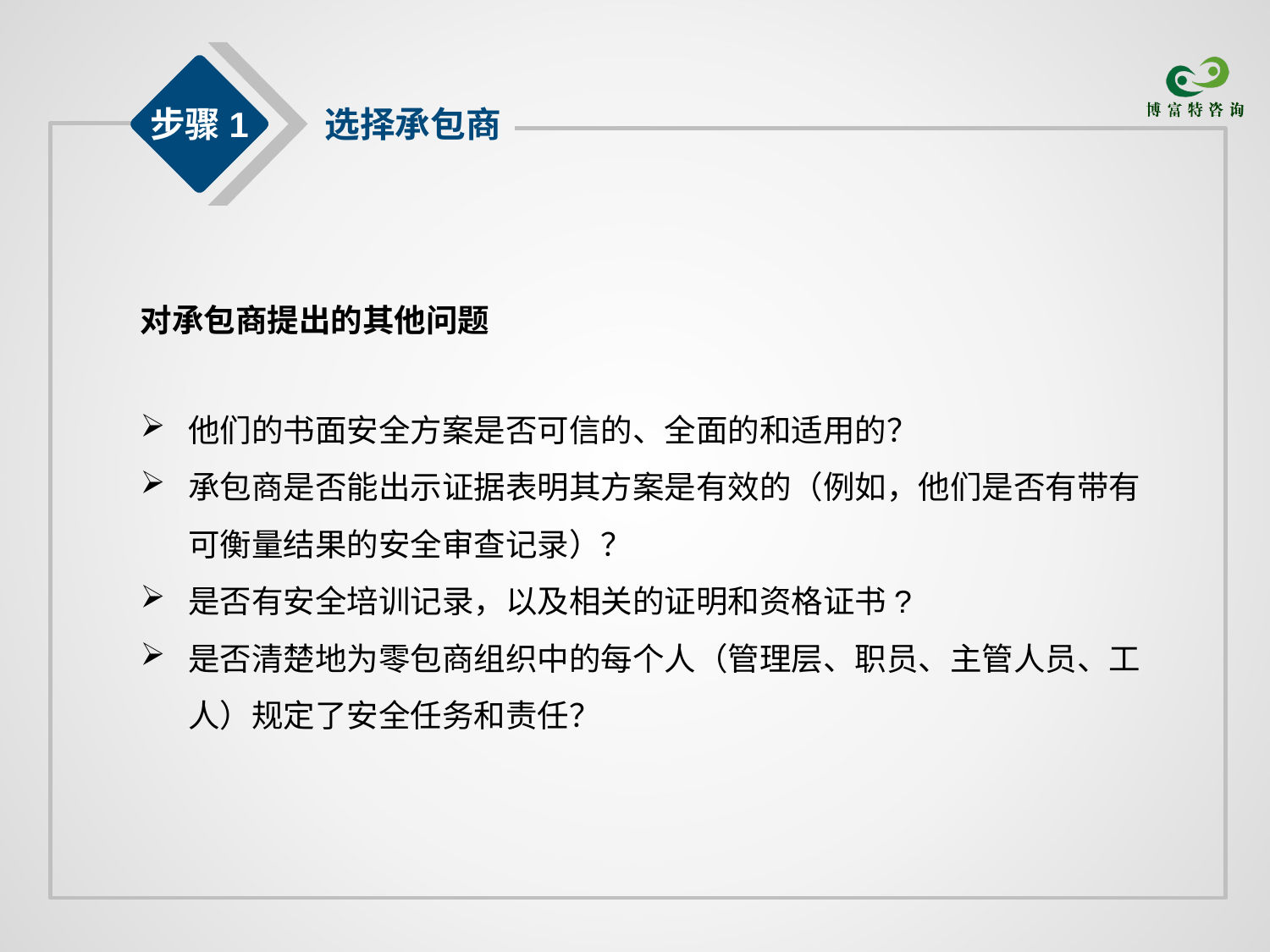

步骤1
选择承包商

# 对承包商提出的其他问题
他们的书面安全方案是否可信的、全面的和适用的？
承包商是否能出示证据表明其方案是有效的（例如，他们是否有带有可衡量结果的安全审查记录）？
是否有安全培训记录，以及相关的证明和资格证书?
是否清楚地为零包商组织中的每个人（管理层、职员、主管人员、工人）规定了安全任务和责任？